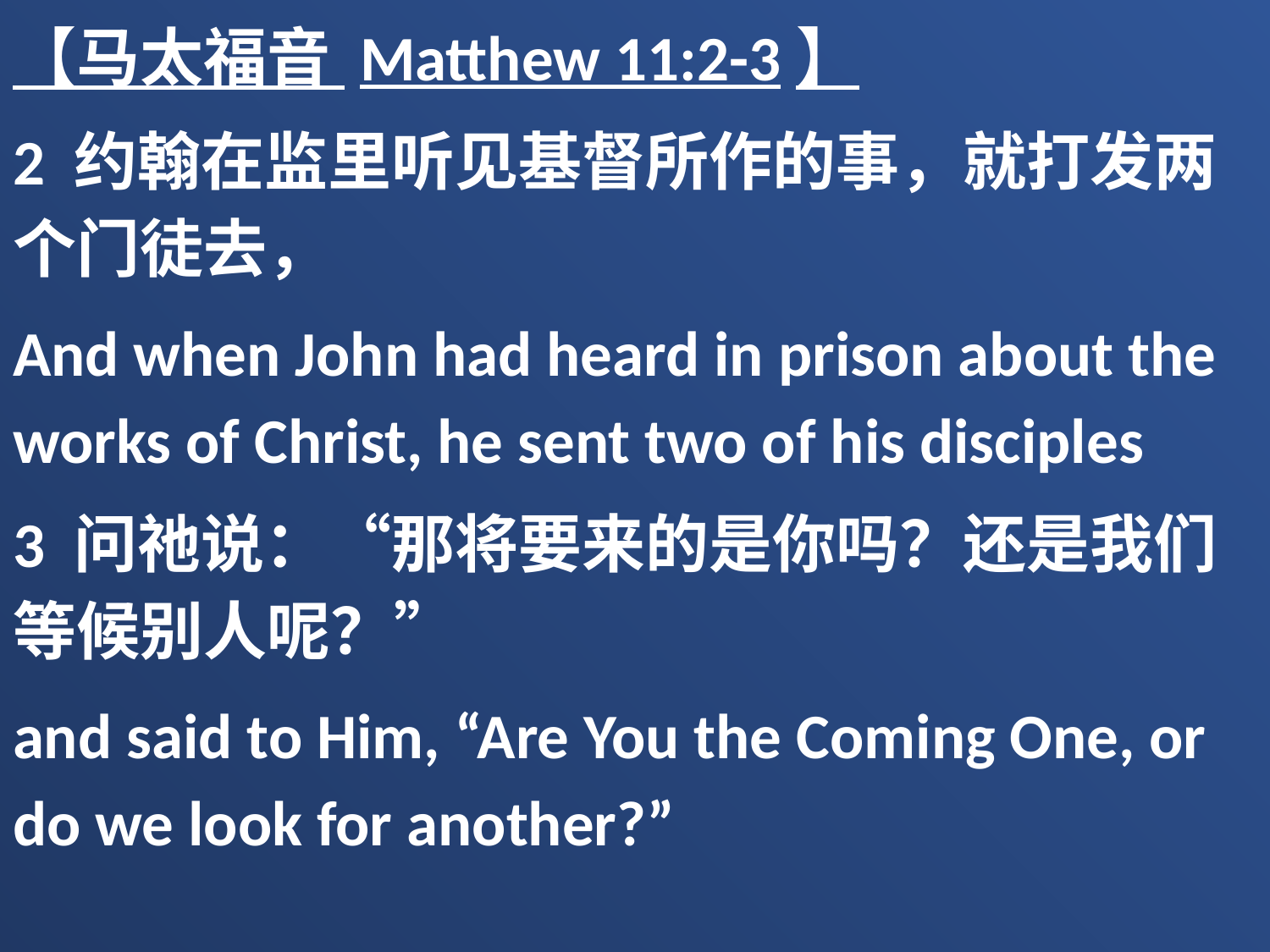

【马太福音 Matthew 11:2-3】
2 约翰在监里听见基督所作的事，就打发两个门徒去，
And when John had heard in prison about the works of Christ, he sent two of his disciples
3 问祂说：“那将要来的是你吗？还是我们等候别人呢？”
and said to Him, “Are You the Coming One, or do we look for another?”